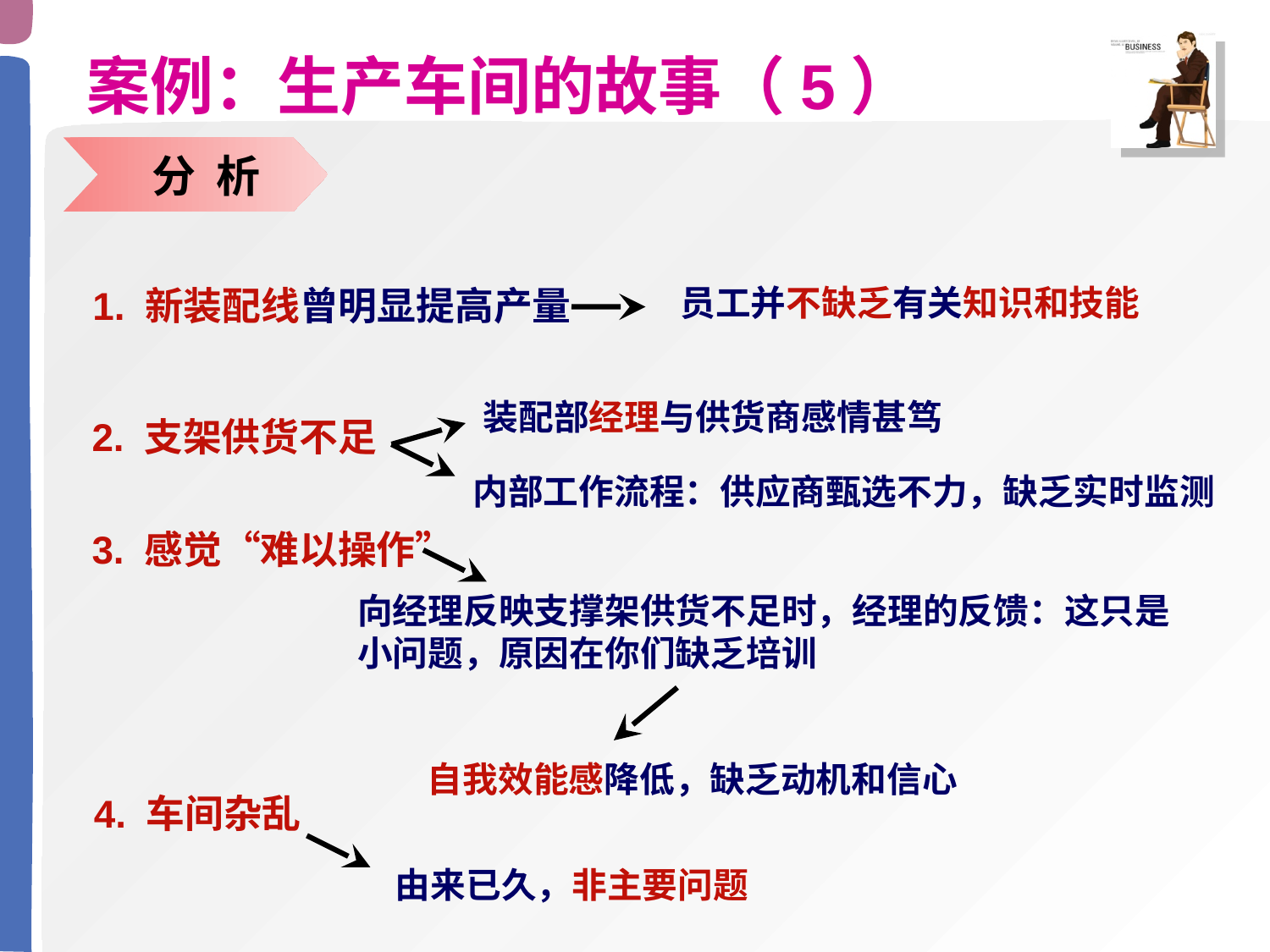

案例：生产车间的故事（5）
    分  析
1. 新装配线曾明显提高产量
员工并不缺乏有关知识和技能

装配部经理与供货商感情甚笃
2. 支架供货不足

内部工作流程：供应商甄选不力，缺乏实时监测
3. 感觉“难以操作”

向经理反映支撑架供货不足时，经理的反馈：这只是
小问题，原因在你们缺乏培训

自我效能感降低，缺乏动机和信心
4. 车间杂乱

由来已久，非主要问题